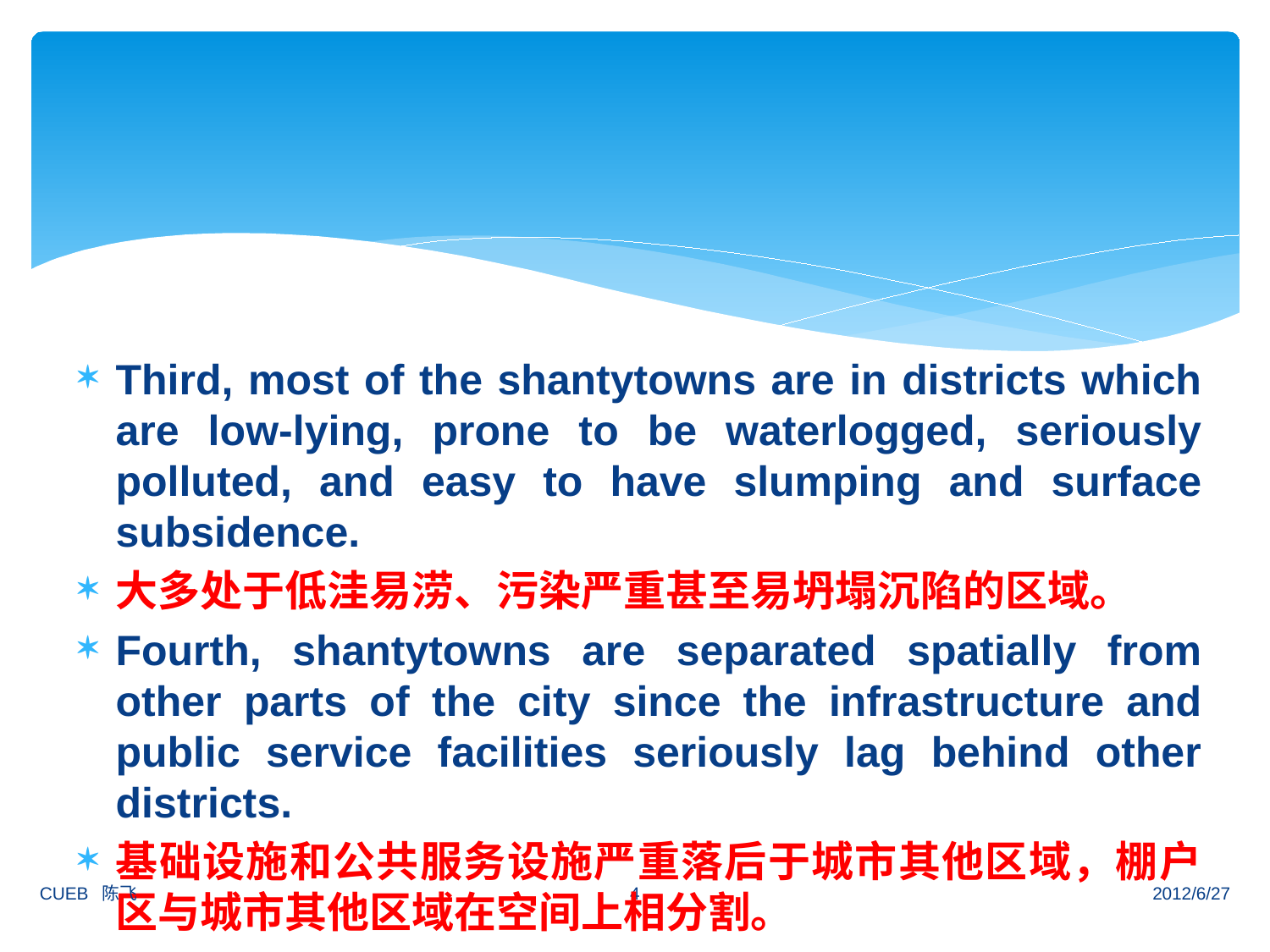

#
Third, most of the shantytowns are in districts which are low-lying, prone to be waterlogged, seriously polluted, and easy to have slumping and surface subsidence.
大多处于低洼易涝、污染严重甚至易坍塌沉陷的区域。
Fourth, shantytowns are separated spatially from other parts of the city since the infrastructure and public service facilities seriously lag behind other districts.
基础设施和公共服务设施严重落后于城市其他区域，棚户区与城市其他区域在空间上相分割。
4
CUEB  陈飞
2012/6/27